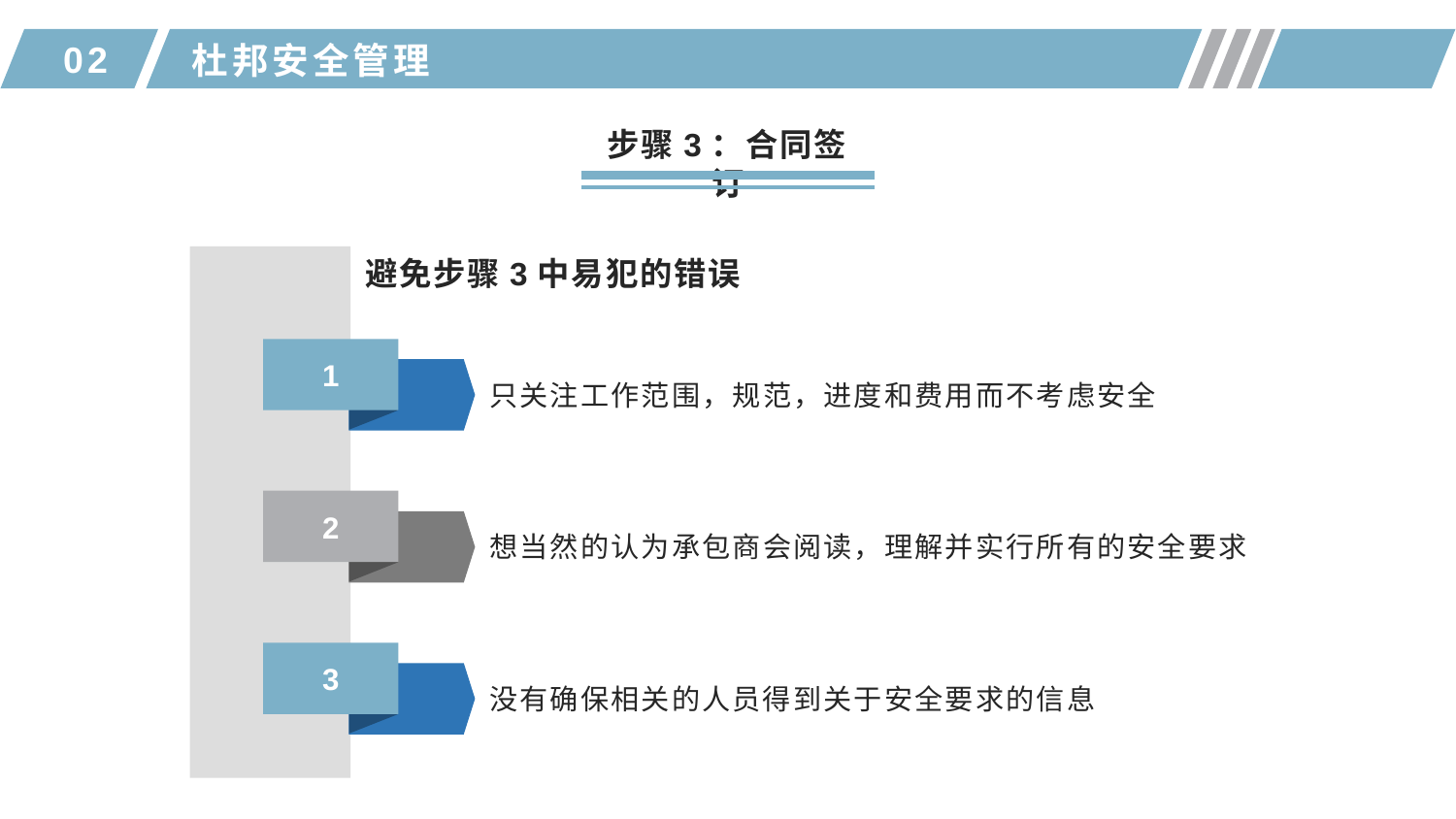

02
杜邦安全管理
步骤3：合同签订

1

2

3

避免步骤3中易犯的错误
只关注工作范围，规范，进度和费用而不考虑安全
想当然的认为承包商会阅读，理解并实行所有的安全要求
没有确保相关的人员得到关于安全要求的信息